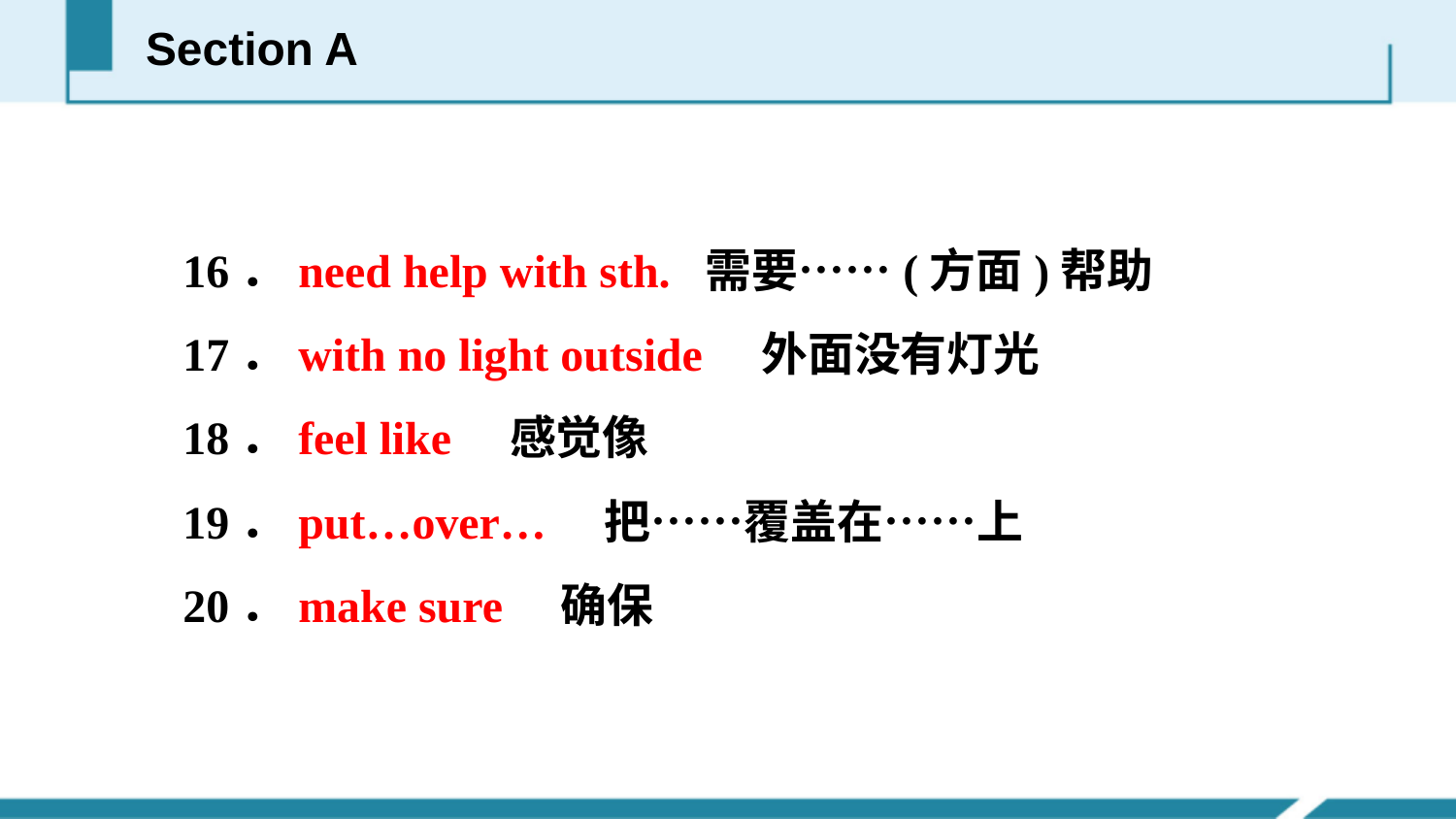

Section A
16．need help with sth.  需要……(方面)帮助
17．with no light outside　外面没有灯光
18．feel like　感觉像
19．put…over…　把……覆盖在……上
20．make sure　确保